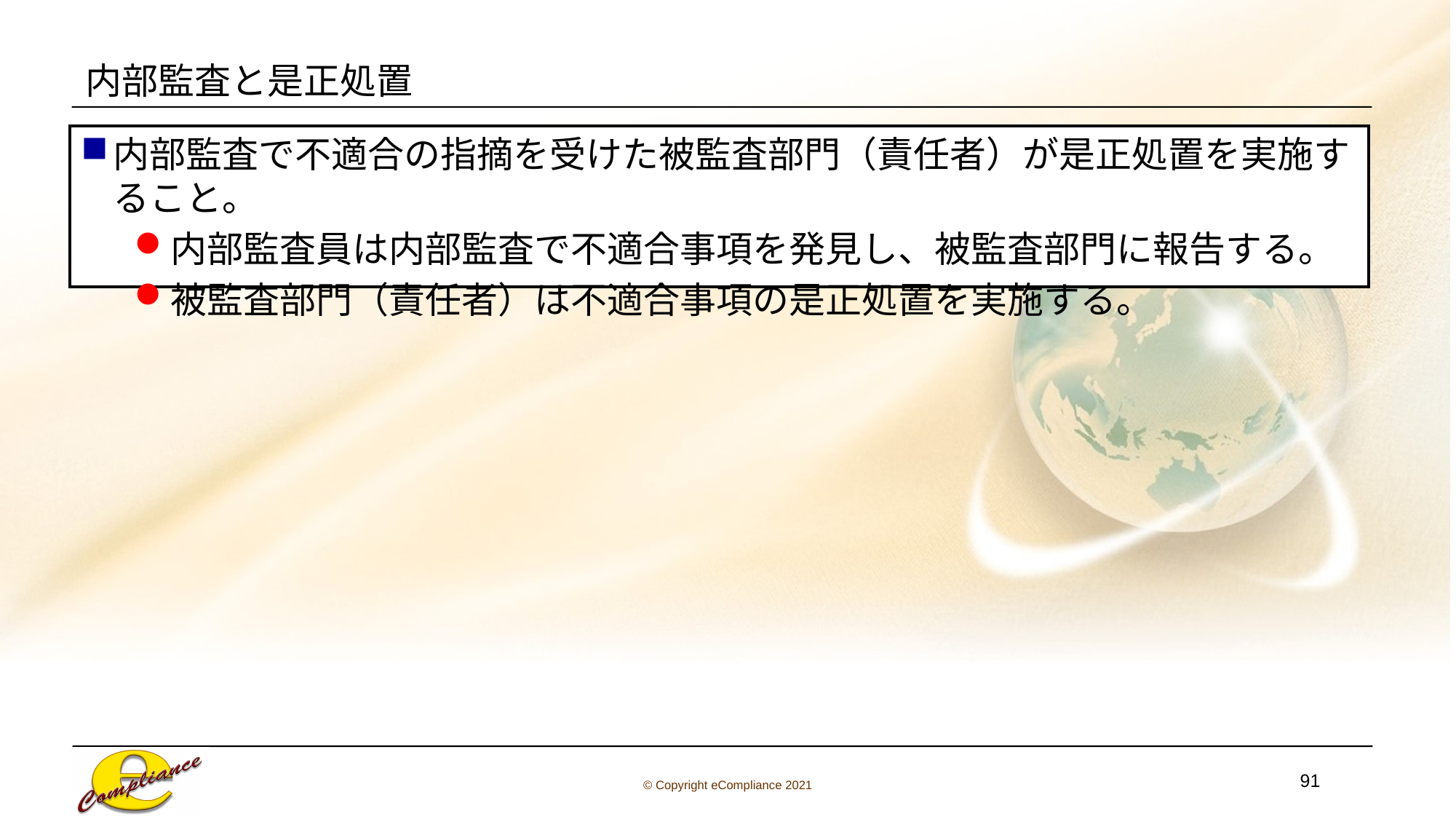

# 内部監査と是正処置
内部監査で不適合の指摘を受けた被監査部門（責任者）が是正処置を実施すること。
内部監査員は内部監査で不適合事項を発見し、被監査部門に報告する。
被監査部門（責任者）は不適合事項の是正処置を実施する。